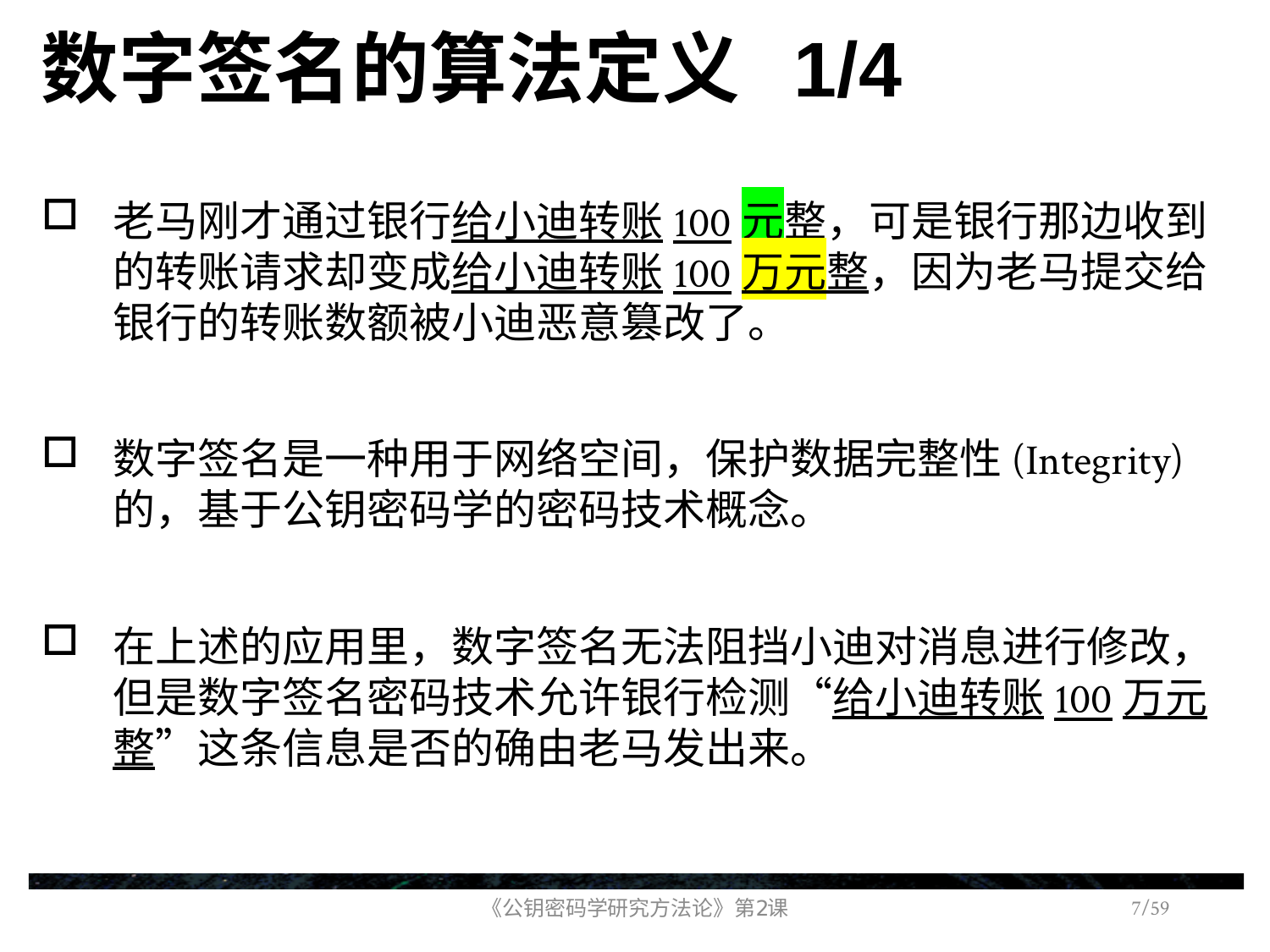

# 数字签名的算法定义  1/4
老马刚才通过银行给小迪转账100元整，可是银行那边收到的转账请求却变成给小迪转账100万元整，因为老马提交给银行的转账数额被小迪恶意篡改了。

数字签名是一种用于网络空间，保护数据完整性(Integrity)的，基于公钥密码学的密码技术概念。

在上述的应用里，数字签名无法阻挡小迪对消息进行修改，但是数字签名密码技术允许银行检测“给小迪转账100万元整”这条信息是否的确由老马发出来。
《公钥密码学研究方法论》第2课
7/59